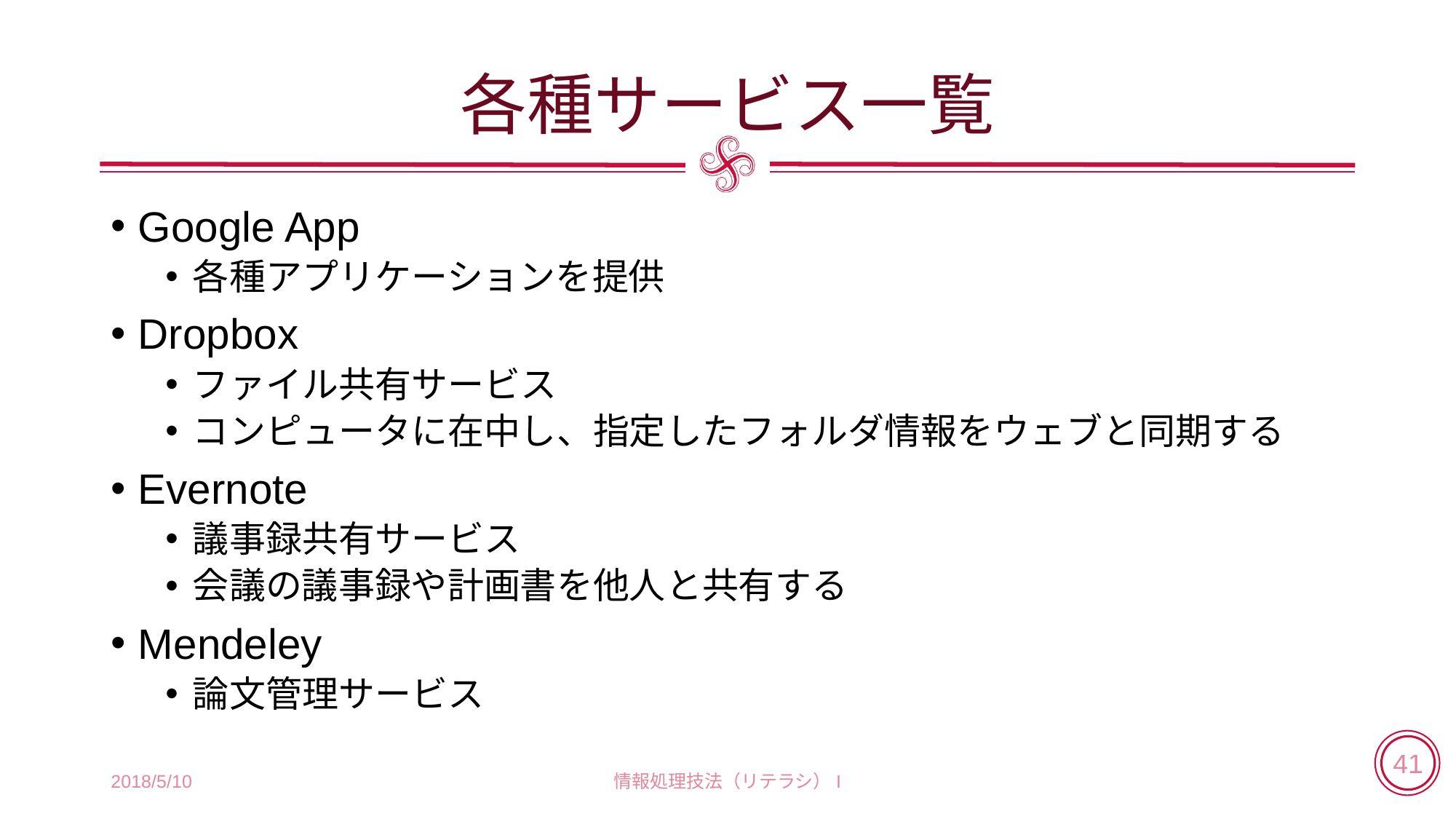

# 各種サービス一覧
Google App
各種アプリケーションを提供
Dropbox
ファイル共有サービス
コンピュータに在中し、指定したフォルダ情報をウェブと同期する
Evernote
議事録共有サービス
会議の議事録や計画書を他人と共有する
Mendeley
論文管理サービス

2018/5/10
情報処理技法（リテラシ）I